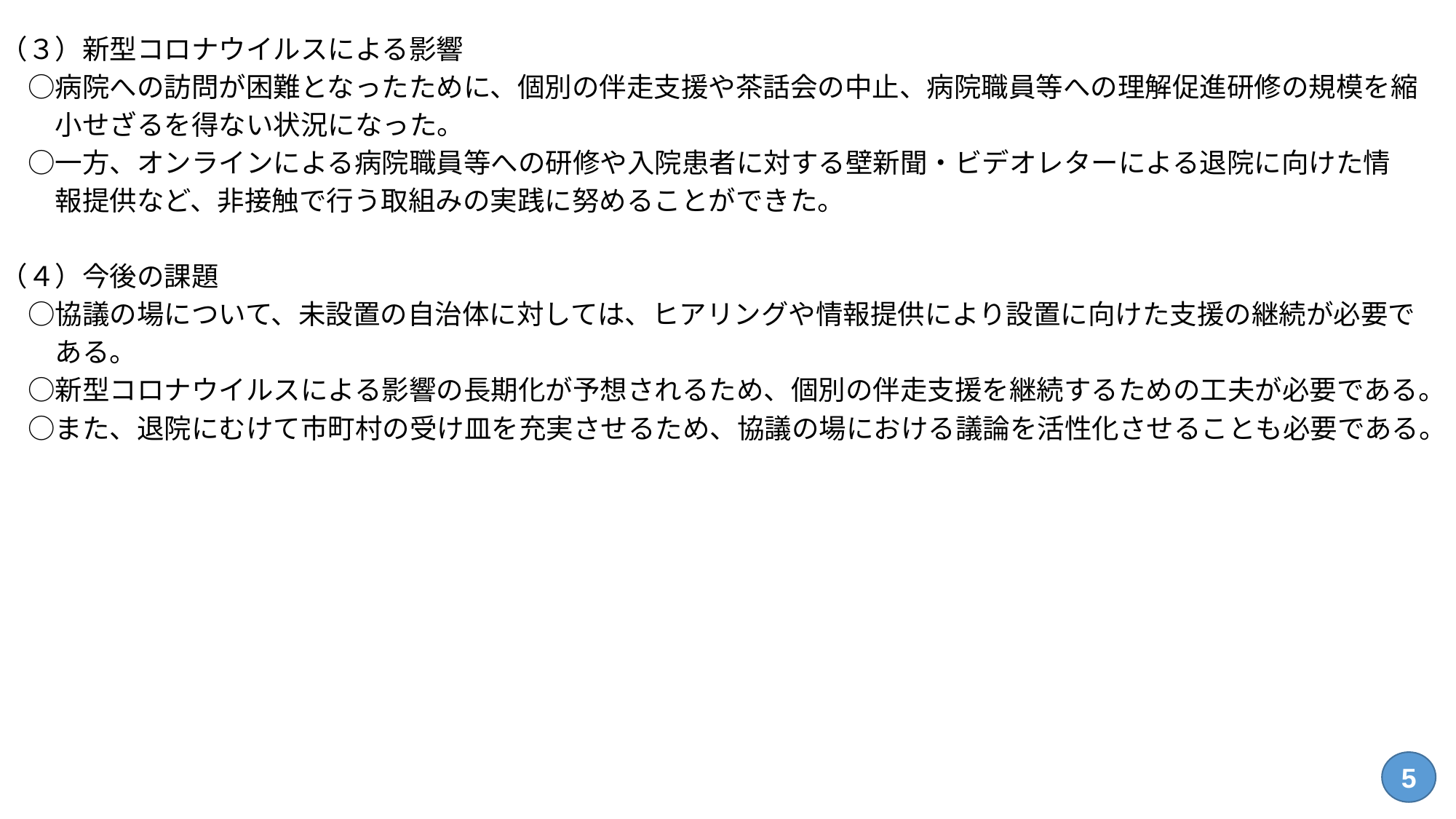

（３）新型コロナウイルスによる影響
　○病院への訪問が困難となったために、個別の伴走支援や茶話会の中止、病院職員等への理解促進研修の規模を縮
　　小せざるを得ない状況になった。
　○一方、オンラインによる病院職員等への研修や入院患者に対する壁新聞・ビデオレターによる退院に向けた情
　　報提供など、非接触で行う取組みの実践に努めることができた。

（４）今後の課題
　○協議の場について、未設置の自治体に対しては、ヒアリングや情報提供により設置に向けた支援の継続が必要で
　　ある。
　○新型コロナウイルスによる影響の長期化が予想されるため、個別の伴走支援を継続するための工夫が必要である。
　○また、退院にむけて市町村の受け皿を充実させるため、協議の場における議論を活性化させることも必要である。
5